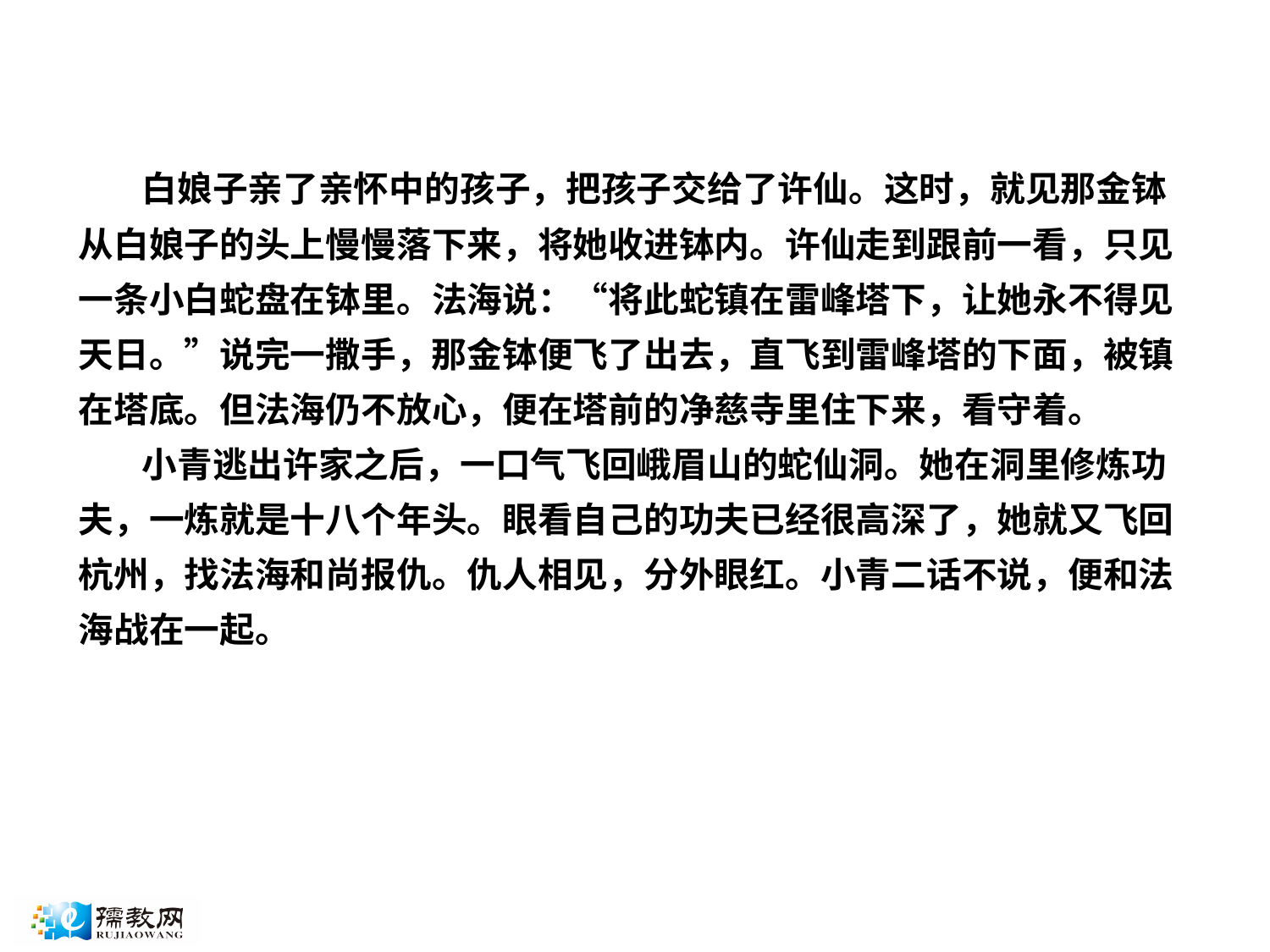

白娘子亲了亲怀中的孩子，把孩子交给了许仙。这时，就见那金钵从白娘子的头上慢慢落下来，将她收进钵内。许仙走到跟前一看，只见一条小白蛇盘在钵里。法海说：“将此蛇镇在雷峰塔下，让她永不得见天日。”说完一撒手，那金钵便飞了出去，直飞到雷峰塔的下面，被镇在塔底。但法海仍不放心，便在塔前的净慈寺里住下来，看守着。
小青逃出许家之后，一口气飞回峨眉山的蛇仙洞。她在洞里修炼功夫，一炼就是十八个年头。眼看自己的功夫已经很高深了，她就又飞回杭州，找法海和尚报仇。仇人相见，分外眼红。小青二话不说，便和法海战在一起。